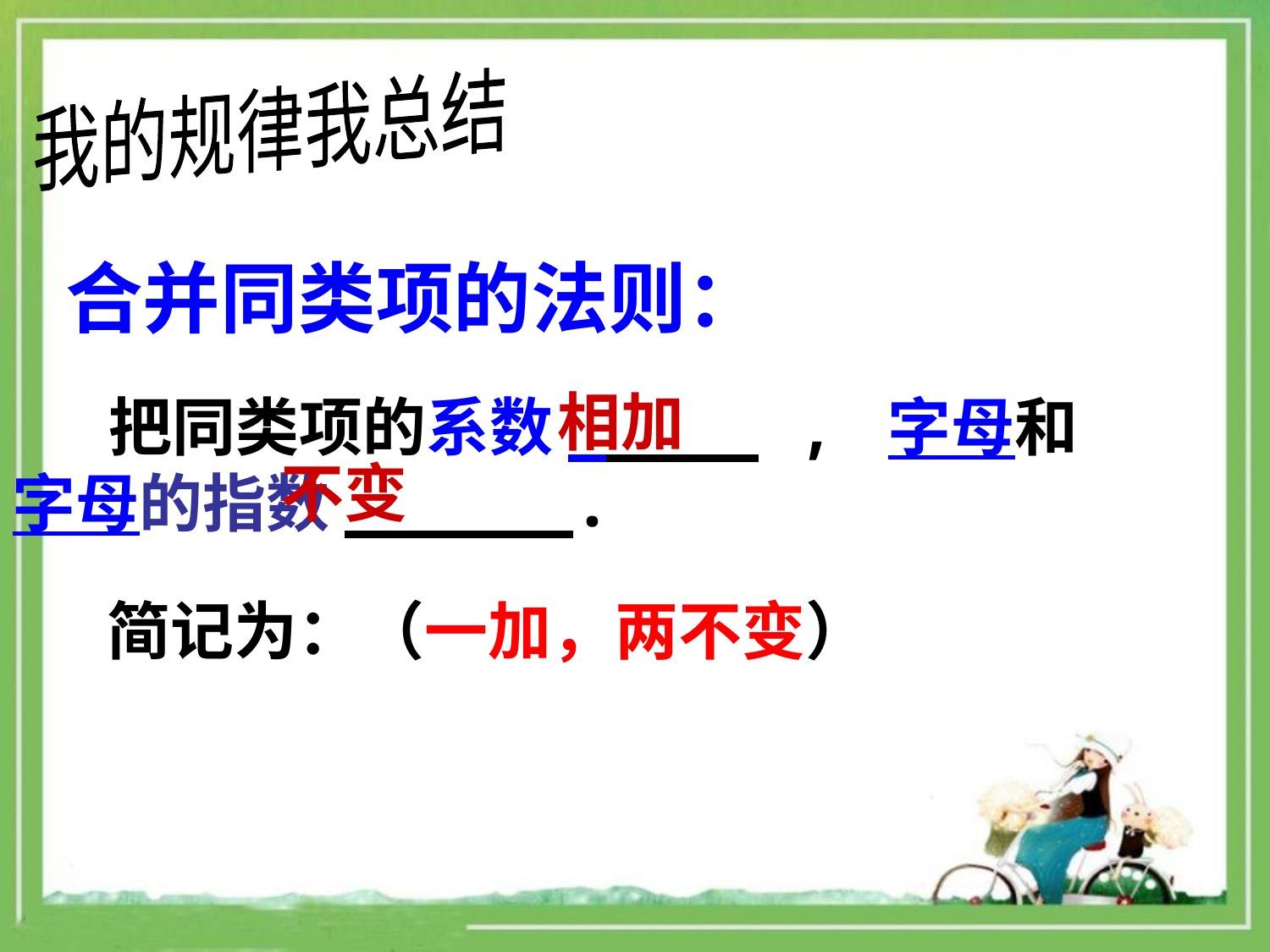

我的规律我总结
合并同类项的法则：
相加
         把同类项的系数_____ , 字母和字母的指数______.
不变
简记为：（一加，两不变）